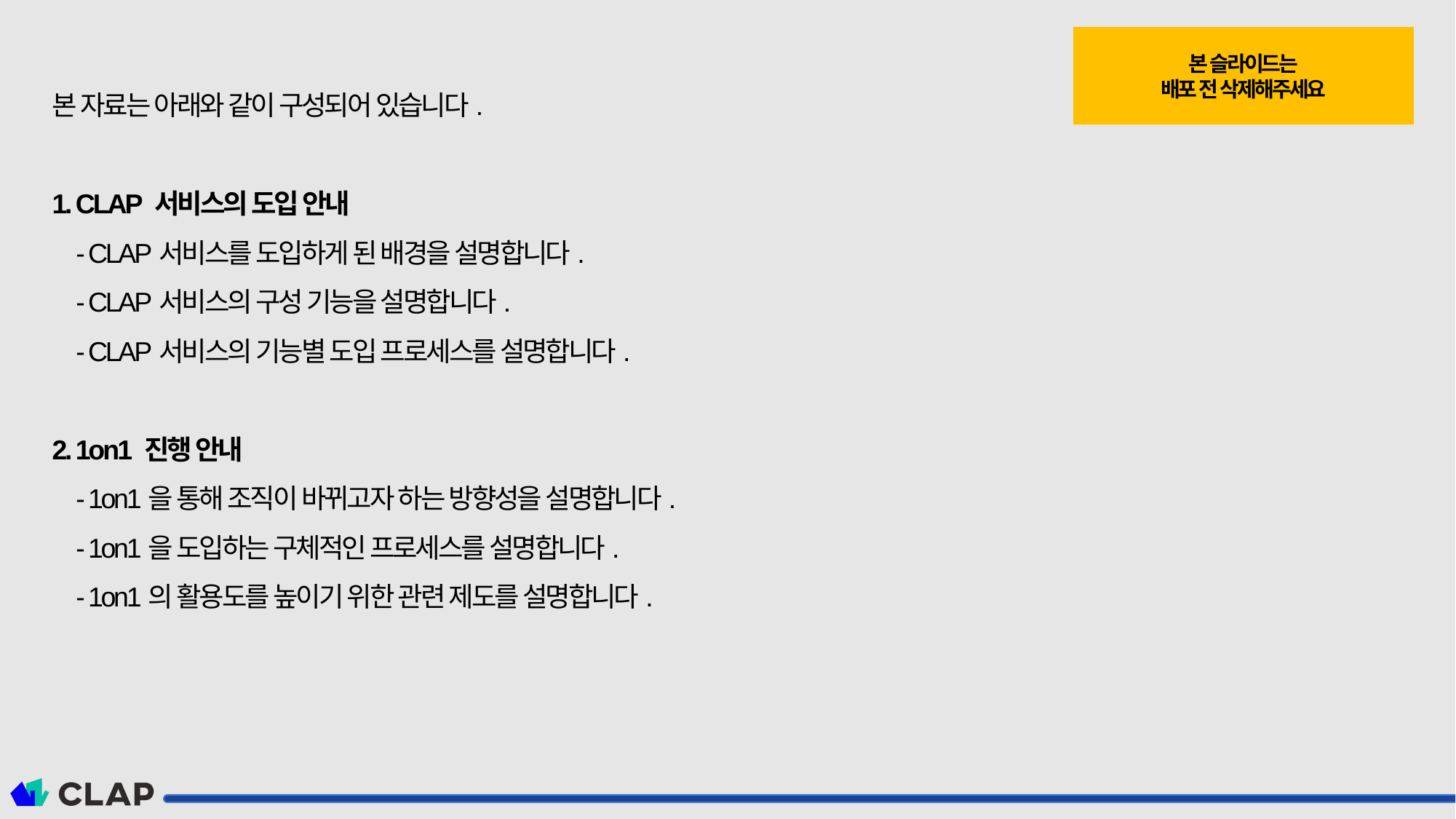

본 슬라이드는
배포 전 삭제해주세요
본 자료는 아래와 같이 구성되어 있습니다.

1. CLAP 서비스의 도입 안내
    - CLAP서비스를 도입하게 된 배경을 설명합니다.
    - CLAP서비스의 구성 기능을 설명합니다.
    - CLAP서비스의 기능별 도입 프로세스를 설명합니다.

2. 1on1 진행 안내
    - 1on1을 통해 조직이 바뀌고자 하는 방향성을 설명합니다.
    - 1on1을 도입하는 구체적인 프로세스를 설명합니다.
    - 1on1의 활용도를 높이기 위한 관련 제도를 설명합니다.